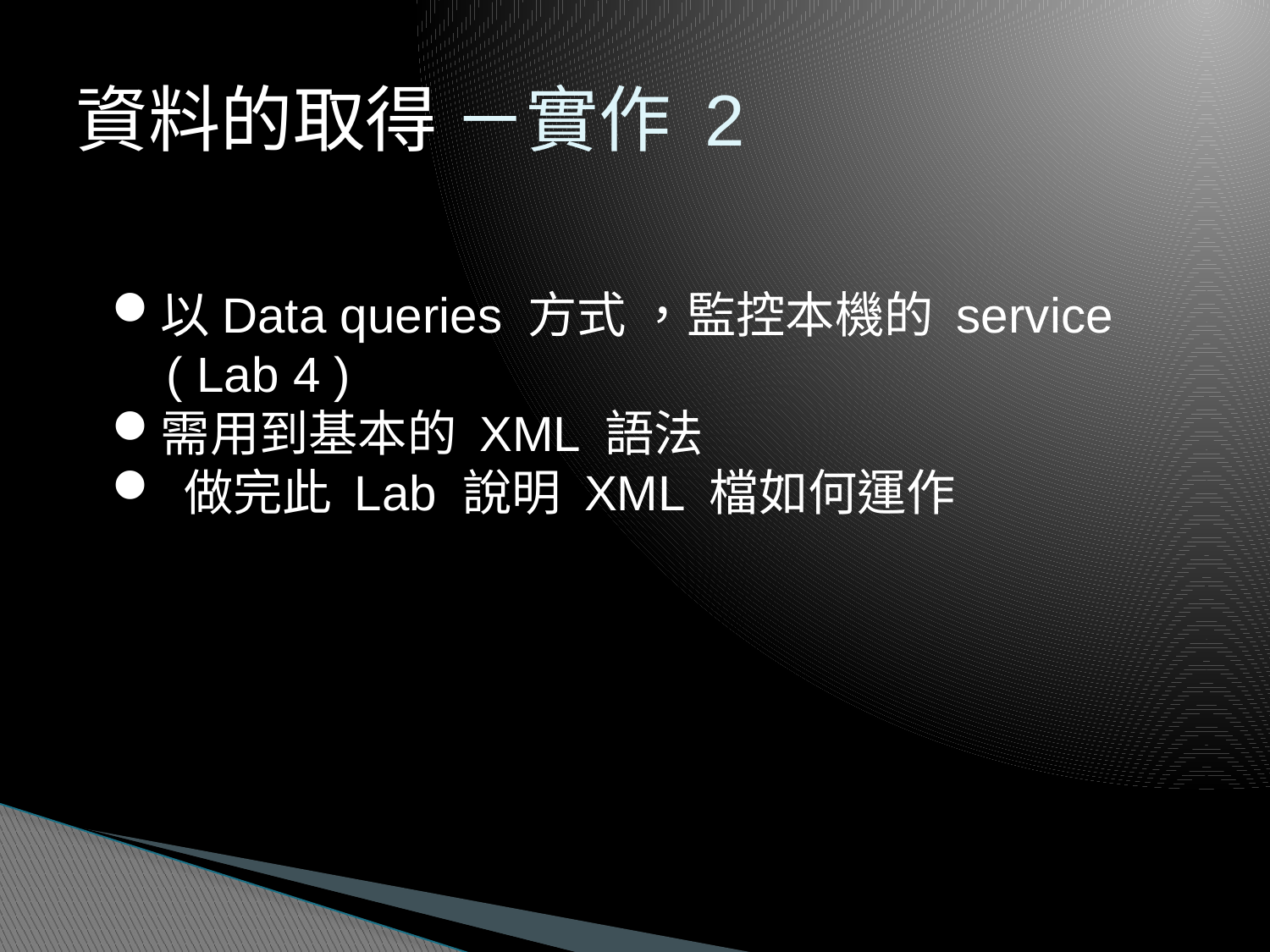

資料的取得 －實作 2
以Data queries 方式 ，監控本機的 service
    ( Lab 4 )
需用到基本的 XML 語法
 做完此 Lab 說明 XML 檔如何運作